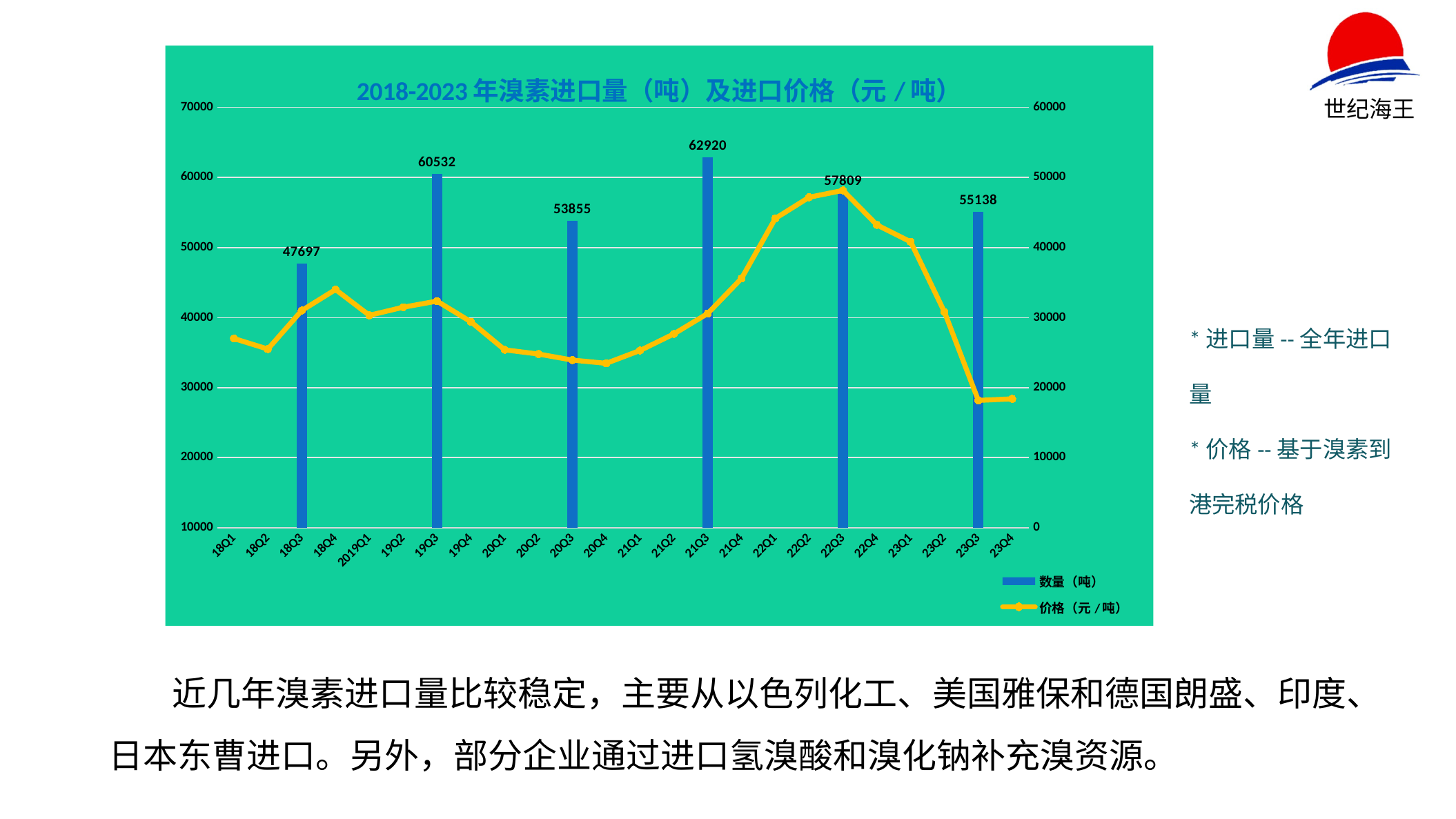

### Chart: 2018-2023年溴素进口量（吨）及进口价格（元/吨）

| Category | 数量（吨） | 价格（元/吨） |
|---|---|---|
| 18Q1 | None | 27000.0 |
| 18Q2 | None | 25500.0 |
| 18Q3 | 47697.0 | 31000.0 |
| 18Q4 | None | 34000.0 |
| 2019Q1 | None | 30320.0 |
| 19Q2 | None | 31480.0 |
| 19Q3 | 60532.0 | 32350.0 |
| 19Q4 | None | 29400.0 |
| 20Q1 | None | 25396.0 |
| 20Q2 | None | 24786.0 |
| 20Q3 | 53855.0 | 23929.0 |
| 20Q4 | None | 23460.0 |
| 21Q1 | None | 25295.0 |
| 21Q2 | None | 27662.0 |
| 21Q3 | 62920.0 | 30574.0 |
| 21Q4 | None | 35583.0 |
| 22Q1 | None | 44155.0 |
| 22Q2 | None | 47178.0 |
| 22Q3 | 57809.0 | 48153.0 |
| 22Q4 | None | 43233.0 |
| 23Q1 | None | 40820.0 |
| 23Q2 | None | 30777.0 |
| 23Q3 | 55138.0 | 18166.0 |
| 23Q4 | None | 18394.0 |
*进口量--全年进口量
*价格--基于溴素到港完税价格
         近几年溴素进口量比较稳定，主要从以色列化工、美国雅保和德国朗盛、印度、日本东曹进口。另外，部分企业通过进口氢溴酸和溴化钠补充溴资源。